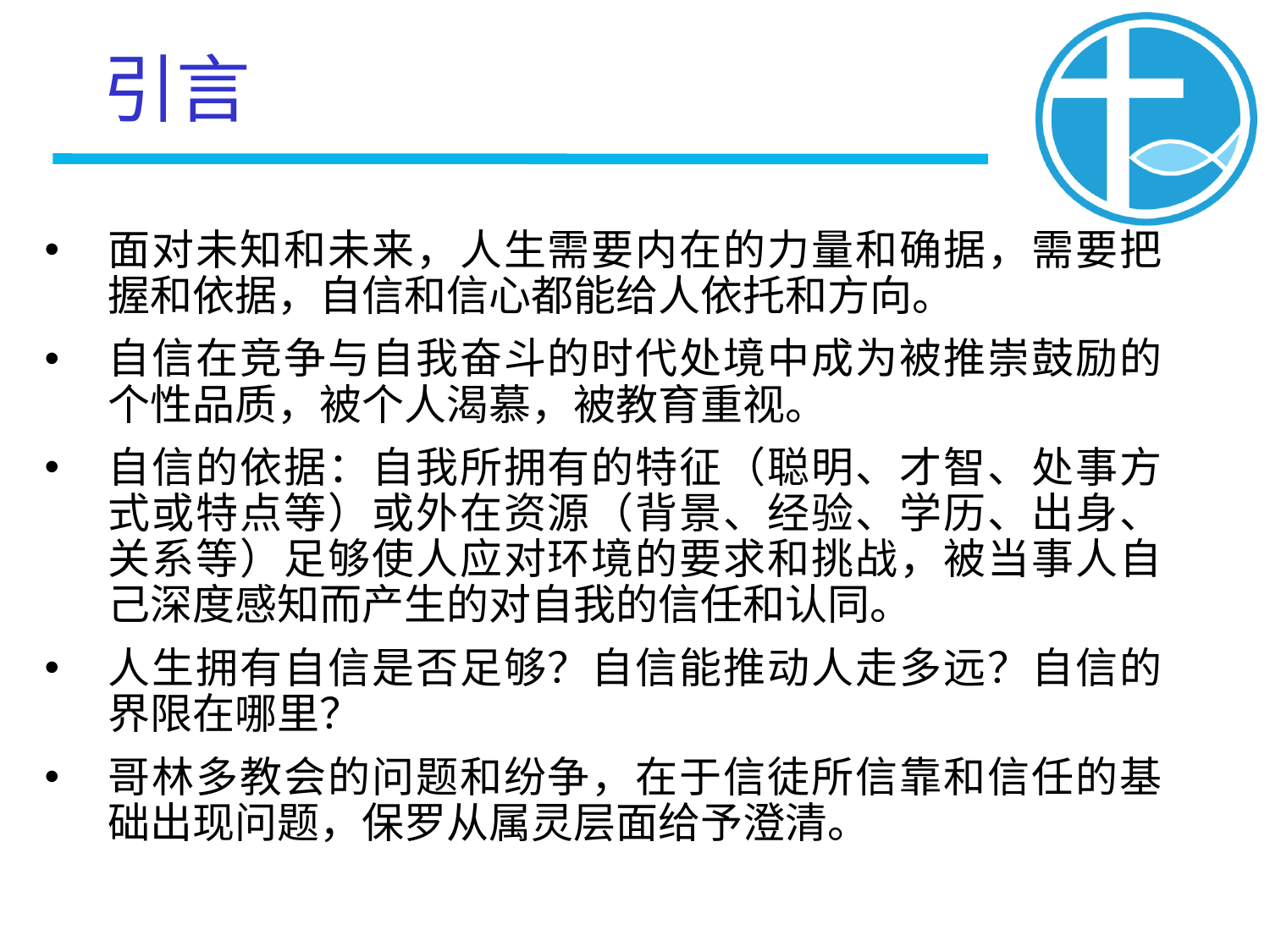

# 引言
面对未知和未来，人生需要内在的力量和确据，需要把握和依据，自信和信心都能给人依托和方向。
自信在竞争与自我奋斗的时代处境中成为被推崇鼓励的个性品质，被个人渴慕，被教育重视。
自信的依据：自我所拥有的特征（聪明、才智、处事方式或特点等）或外在资源（背景、经验、学历、出身、关系等）足够使人应对环境的要求和挑战，被当事人自己深度感知而产生的对自我的信任和认同。
人生拥有自信是否足够？自信能推动人走多远？自信的界限在哪里？
哥林多教会的问题和纷争，在于信徒所信靠和信任的基础出现问题，保罗从属灵层面给予澄清。